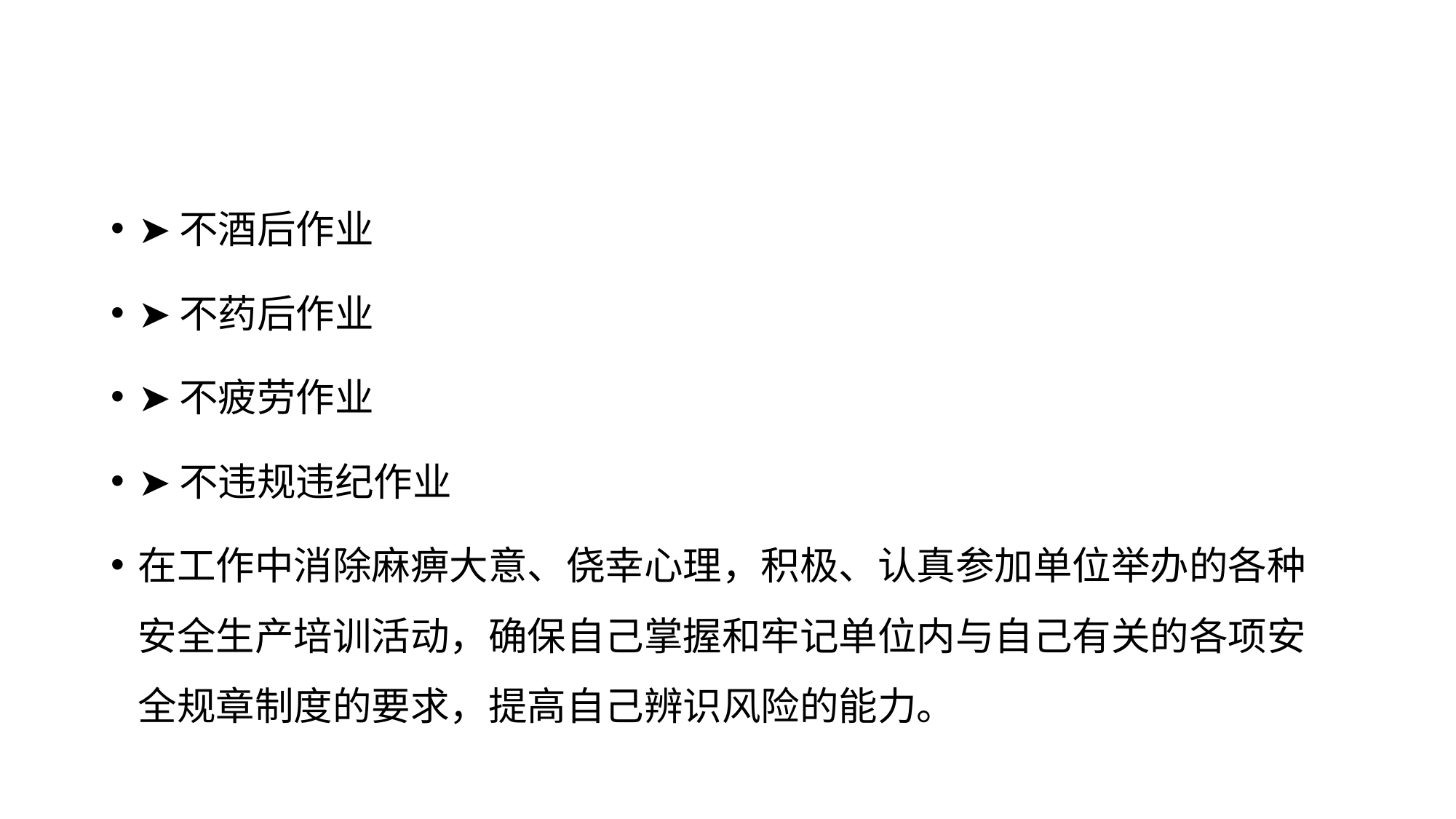

#
➤不酒后作业
➤不药后作业
➤不疲劳作业
➤不违规违纪作业
在工作中消除麻痹大意、侥幸心理，积极、认真参加单位举办的各种安全生产培训活动，确保自己掌握和牢记单位内与自己有关的各项安全规章制度的要求，提高自己辨识风险的能力。